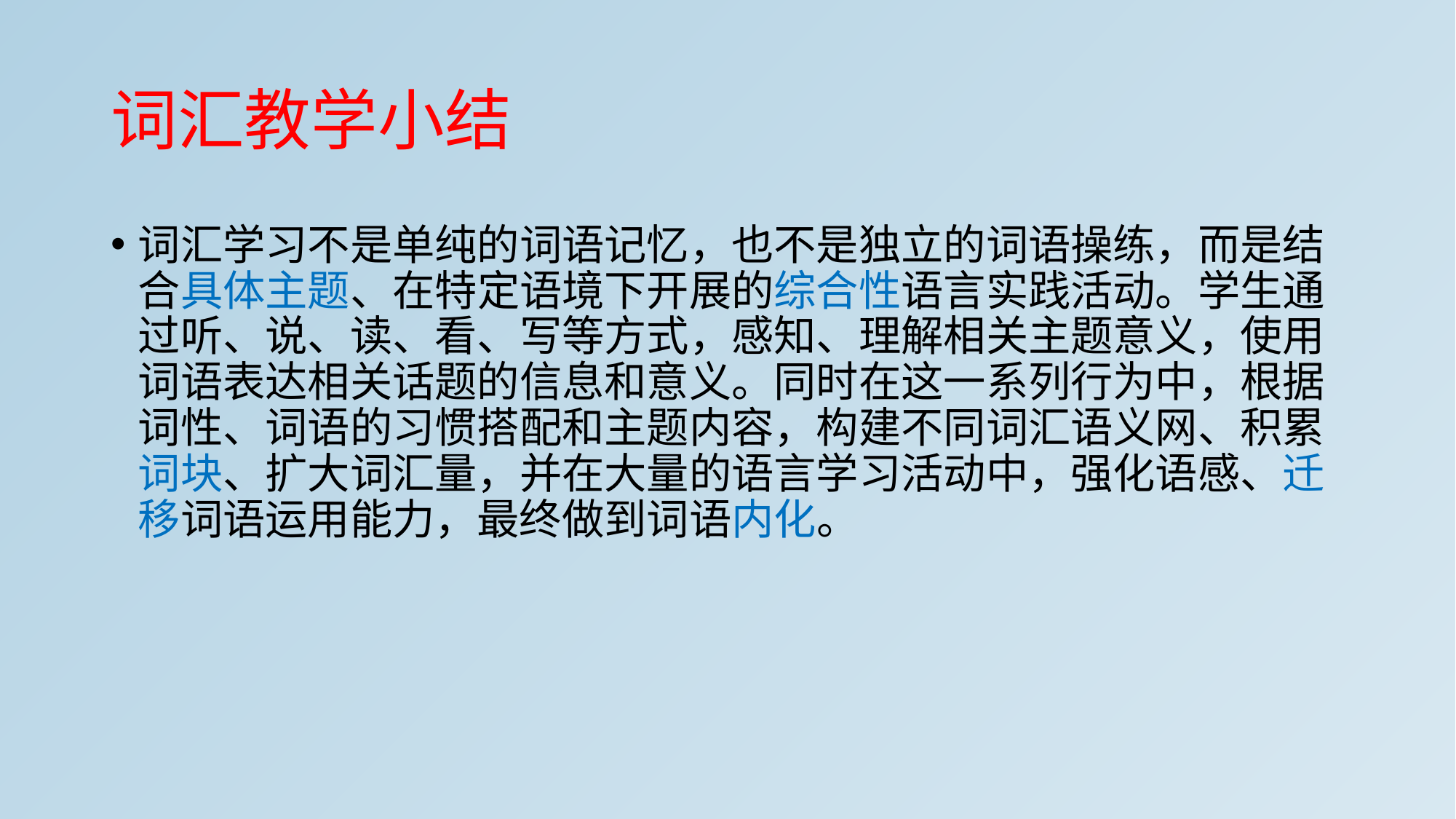

# 词汇教学小结
词汇学习不是单纯的词语记忆，也不是独立的词语操练，而是结合具体主题、在特定语境下开展的综合性语言实践活动。学生通过听、说、读、看、写等方式，感知、理解相关主题意义，使用词语表达相关话题的信息和意义。同时在这一系列行为中，根据词性、词语的习惯搭配和主题内容，构建不同词汇语义网、积累词块、扩大词汇量，并在大量的语言学习活动中，强化语感、迁移词语运用能力，最终做到词语内化。